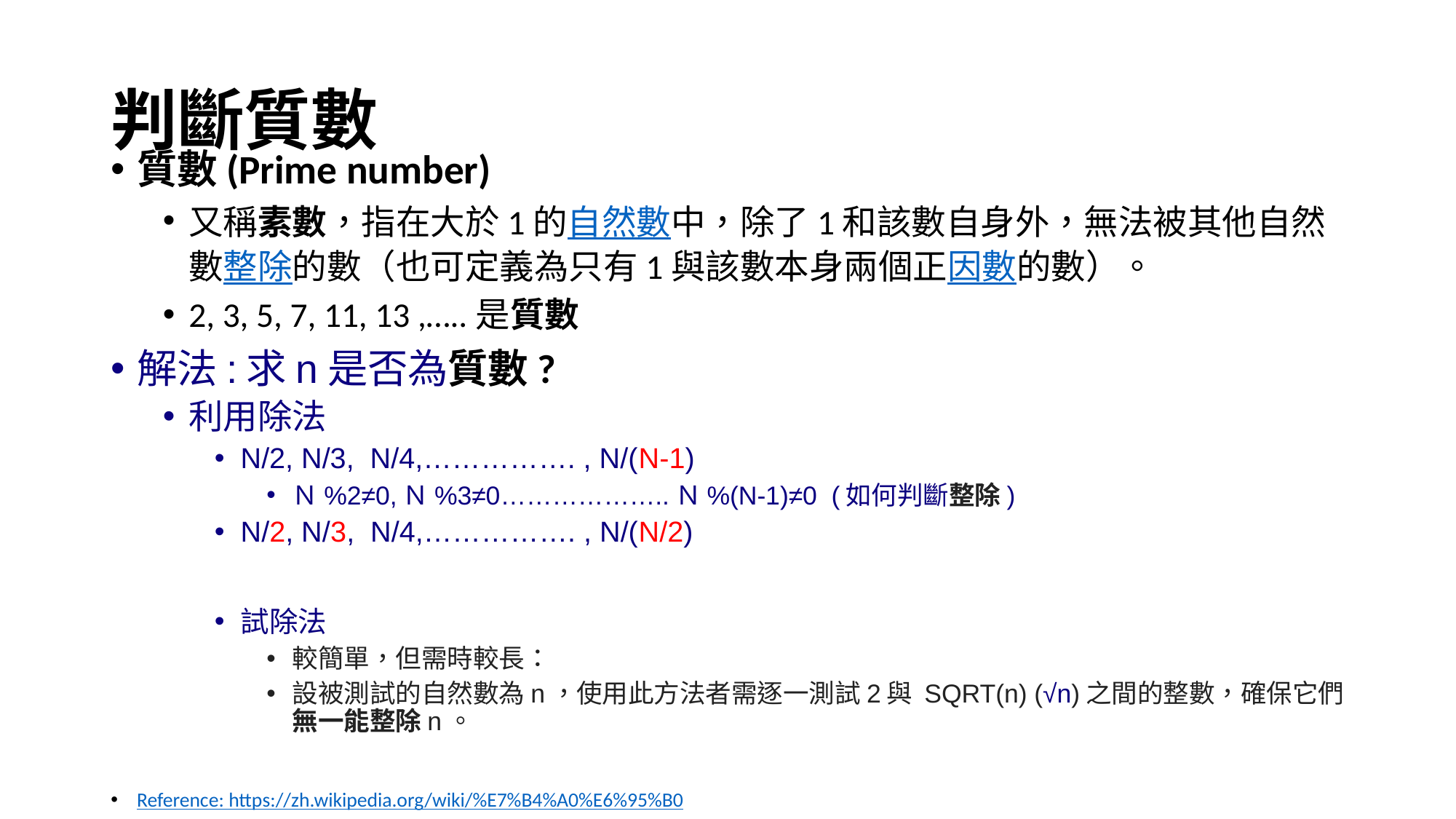

# 判斷質數
質數(Prime number)
又稱素數，指在大於1的自然數中，除了1和該數自身外，無法被其他自然數整除的數（也可定義為只有1與該數本身兩個正因數的數）。
2, 3, 5, 7, 11, 13 ,…..是質數
解法:求n是否為質數?
利用除法
N/2, N/3,  N/4,……………. , N/(N-1)
Ｎ%2≠0,Ｎ%3≠0………………..Ｎ%(N-1)≠0  (如何判斷整除)
N/2, N/3,  N/4,……………. , N/(N/2)

試除法
較簡單，但需時較長：
設被測試的自然數為n，使用此方法者需逐一測試2與 SQRT(n) (√n)之間的整數，確保它們無一能整除n。

Reference: https://zh.wikipedia.org/wiki/%E7%B4%A0%E6%95%B0